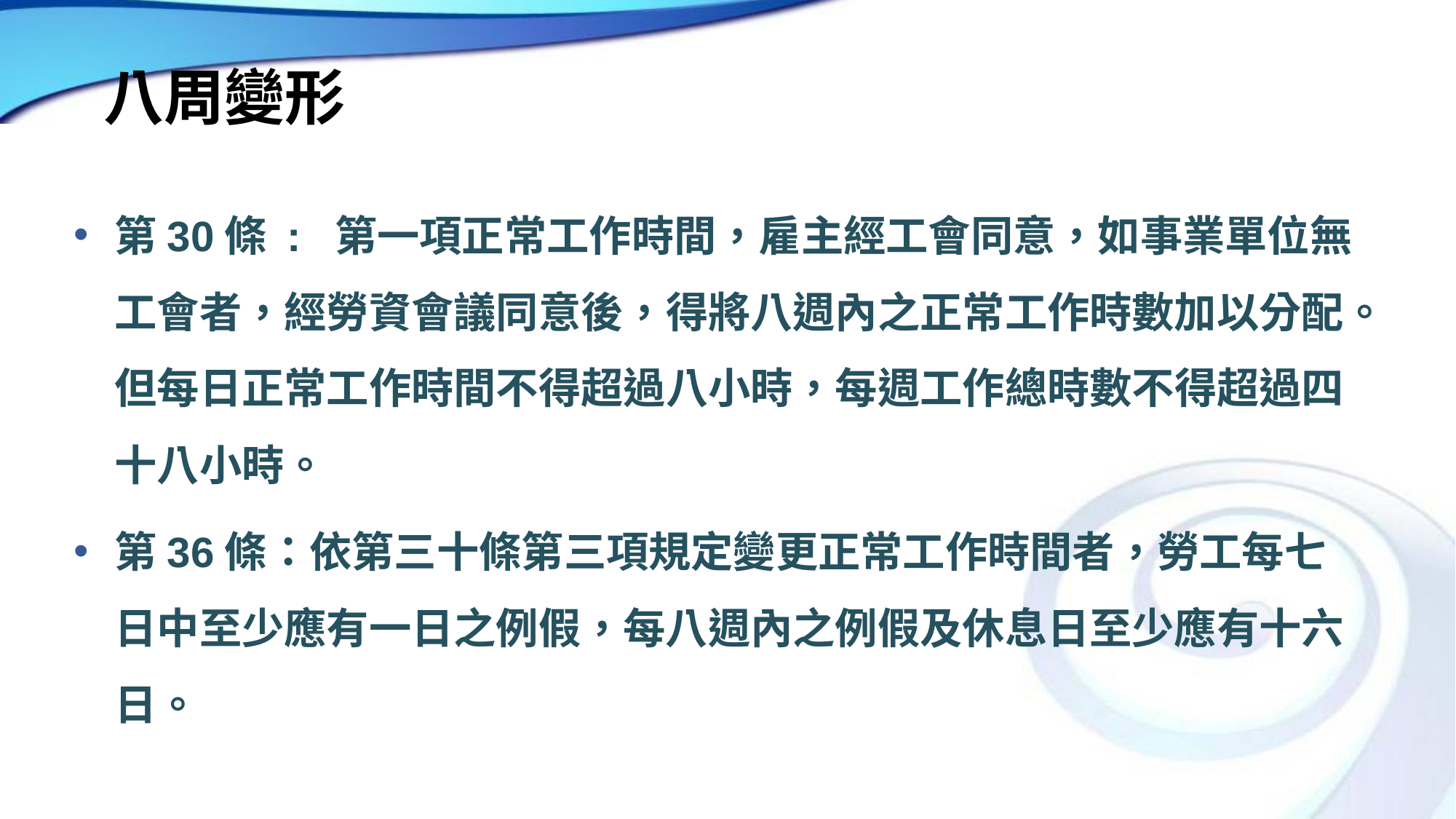

# 八周變形
第30條 :  第一項正常工作時間，雇主經工會同意，如事業單位無工會者，經勞資會議同意後，得將八週內之正常工作時數加以分配。但每日正常工作時間不得超過八小時，每週工作總時數不得超過四十八小時。
第36條：依第三十條第三項規定變更正常工作時間者，勞工每七日中至少應有一日之例假，每八週內之例假及休息日至少應有十六日。